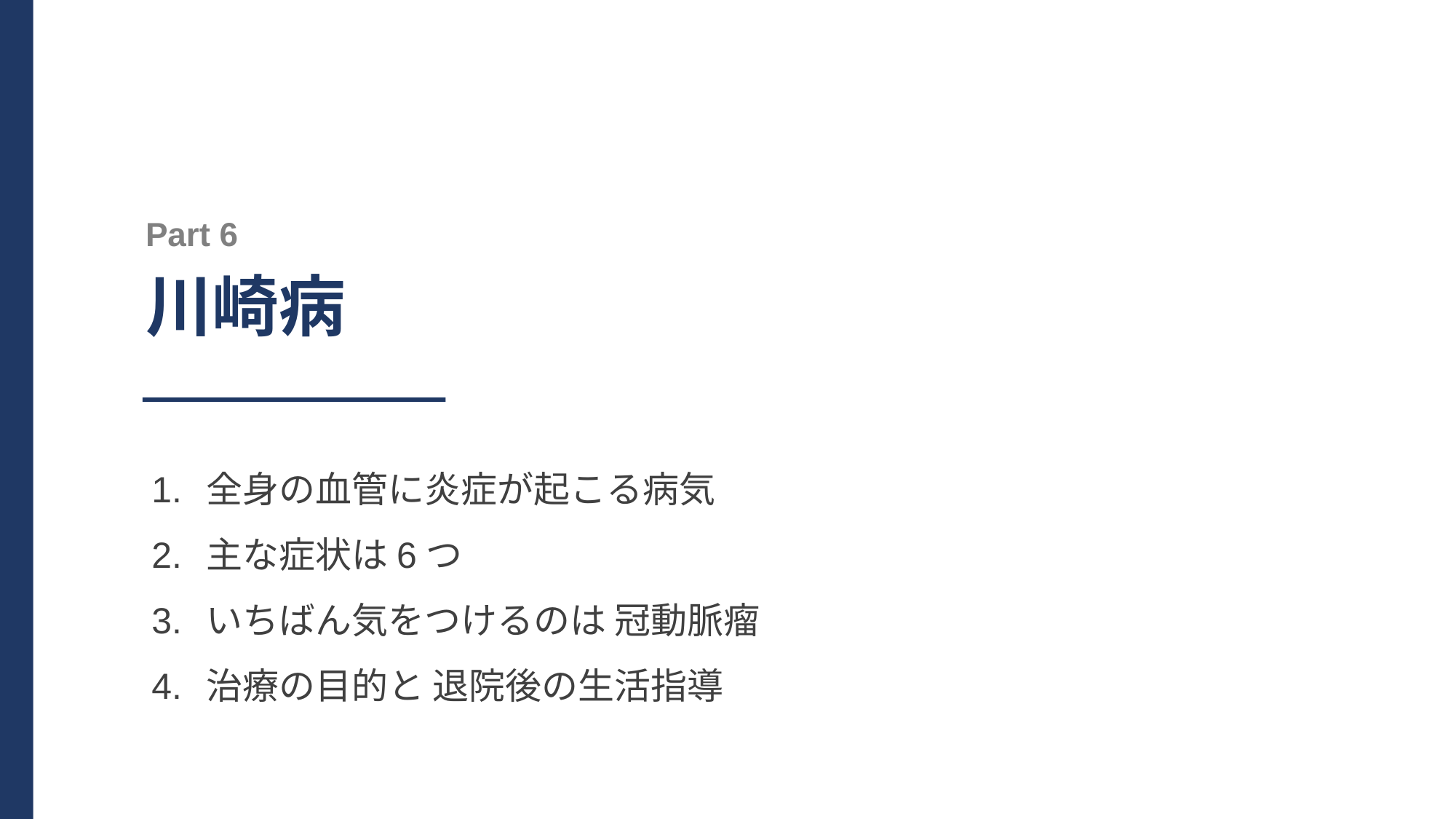

Part 6
川崎病

全身の血管に炎症が起こる病気
主な症状は6つ
いちばん気をつけるのは 冠動脈瘤
治療の目的と 退院後の生活指導